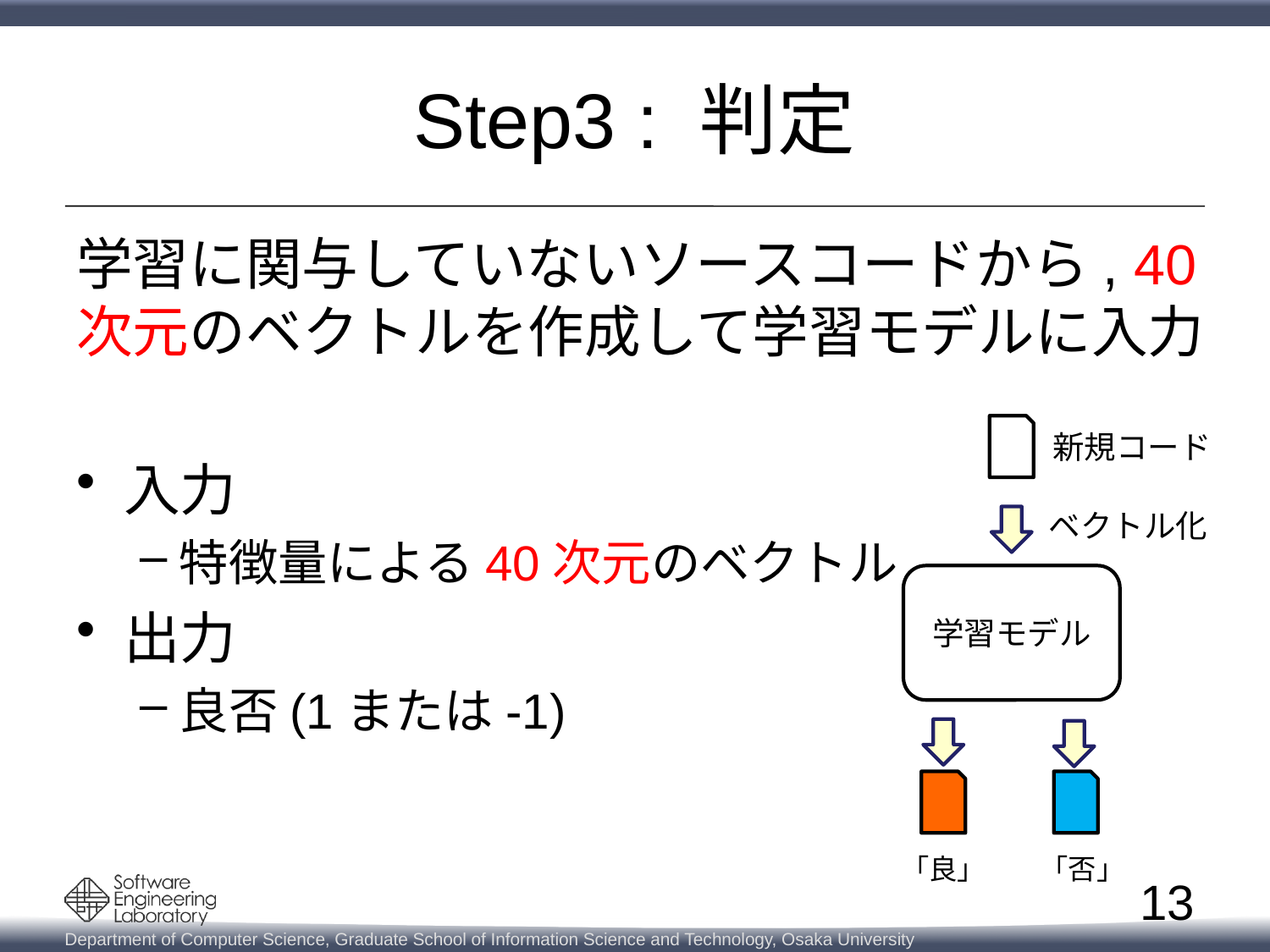

# Step3 : 判定
学習に関与していないソースコードから, 40次元のベクトルを作成して学習モデルに入力

入力
特徴量による40次元のベクトル
出力
良否(1または-1)

新規コード

「良」
「否」
ベクトル化
学習モデル
13